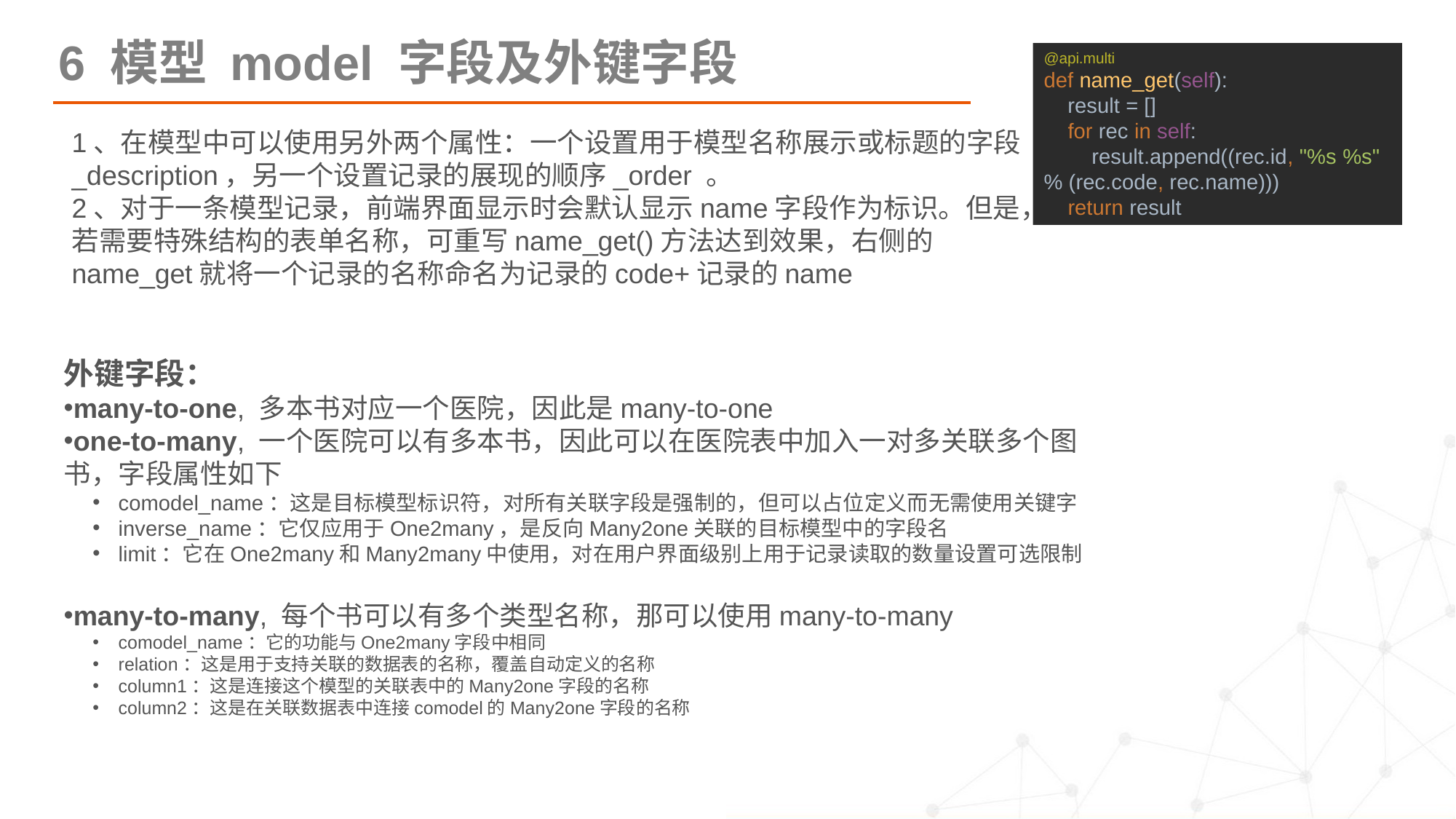

6 模型 model 字段及外键字段
@api.multi
def name_get(self):
    result = []
    for rec in self:
        result.append((rec.id, "%s %s" % (rec.code, rec.name)))
    return result
1、在模型中可以使用另外两个属性：一个设置用于模型名称展示或标题的字段_description，另一个设置记录的展现的顺序_order 。
2、对于一条模型记录，前端界面显示时会默认显示name字段作为标识。但是，若需要特殊结构的表单名称，可重写name_get()方法达到效果，右侧的name_get就将一个记录的名称命名为记录的code+记录的name
外键字段：
many-to-one, 多本书对应一个医院，因此是many-to-one
one-to-many, 一个医院可以有多本书，因此可以在医院表中加入一对多关联多个图书，字段属性如下
comodel_name：这是目标模型标识符，对所有关联字段是强制的，但可以占位定义而无需使用关键字
inverse_name：它仅应用于One2many，是反向Many2one关联的目标模型中的字段名
limit：它在One2many和Many2many中使用，对在用户界面级别上用于记录读取的数量设置可选限制

many-to-many, 每个书可以有多个类型名称，那可以使用many-to-many
comodel_name：它的功能与One2many字段中相同
relation：这是用于支持关联的数据表的名称，覆盖自动定义的名称
column1：这是连接这个模型的关联表中的Many2one字段的名称
column2：这是在关联数据表中连接comodel的Many2one字段的名称